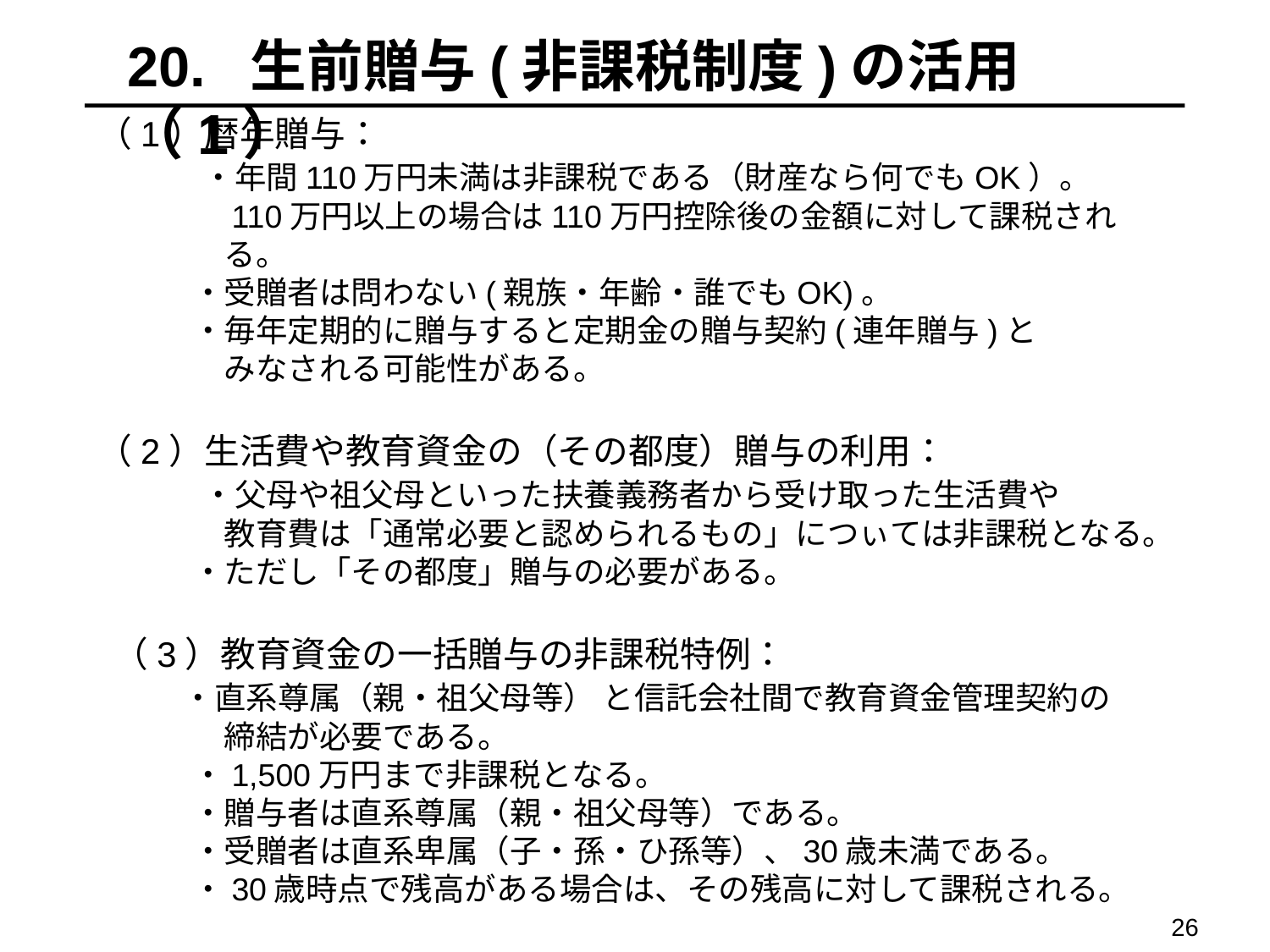

20.  生前贈与(非課税制度)の活用（1）
（1）暦年贈与：
　　　・年間110万円未満は非課税である（財産なら何でもOK）。
　　　　110万円以上の場合は110万円控除後の金額に対して課税され　
　　　　る。
　　　・受贈者は問わない(親族・年齢・誰でもOK)。
　　　・毎年定期的に贈与すると定期金の贈与契約(連年贈与)と
　　　　みなされる可能性がある。

（2）生活費や教育資金の（その都度）贈与の利用：
　　　・父母や祖父母といった扶養義務者から受け取った生活費や
　　　　教育費は「通常必要と認められるもの」につぃては非課税となる。
　　　・ただし「その都度」贈与の必要がある。

 （3）教育資金の一括贈与の非課税特例：
　　  ・直系尊属（親・祖父母等） と信託会社間で教育資金管理契約の
　　　　締結が必要である。
　　　・1,500万円まで非課税となる。
　　　・贈与者は直系尊属（親・祖父母等）である。
　　　・受贈者は直系卑属（子・孫・ひ孫等）、30歳未満である。
　　　・30歳時点で残高がある場合は、その残高に対して課税される。

26